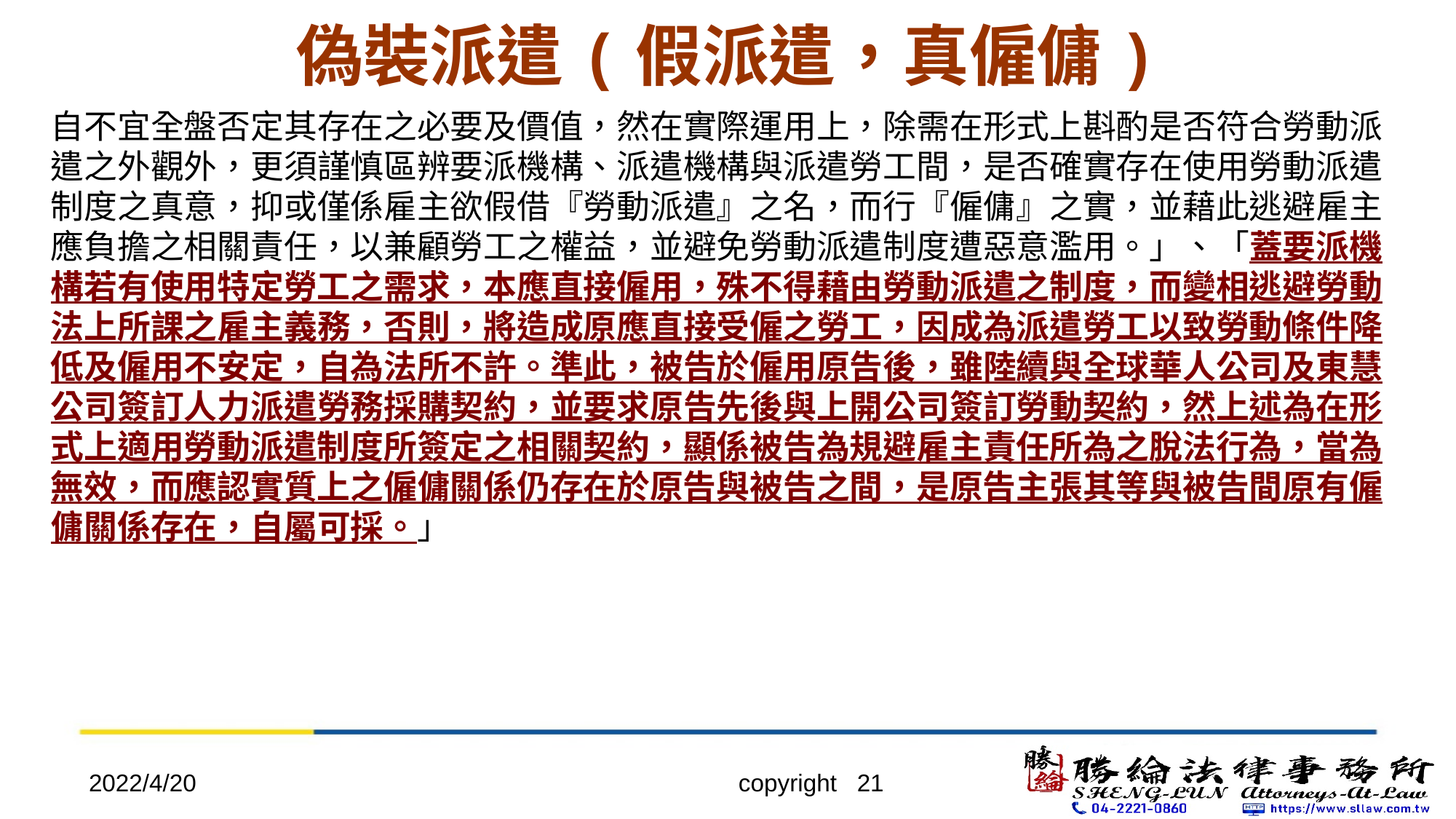

# 偽裝派遣(假派遣，真僱傭)
自不宜全盤否定其存在之必要及價值，然在實際運用上，除需在形式上斟酌是否符合勞動派遣之外觀外，更須謹慎區辨要派機構、派遣機構與派遣勞工間，是否確實存在使用勞動派遣制度之真意，抑或僅係雇主欲假借『勞動派遣』之名，而行『僱傭』之實，並藉此逃避雇主應負擔之相關責任，以兼顧勞工之權益，並避免勞動派遣制度遭惡意濫用。」、「蓋要派機構若有使用特定勞工之需求，本應直接僱用，殊不得藉由勞動派遣之制度，而變相逃避勞動法上所課之雇主義務，否則，將造成原應直接受僱之勞工，因成為派遣勞工以致勞動條件降低及僱用不安定，自為法所不許。準此，被告於僱用原告後，雖陸續與全球華人公司及東慧公司簽訂人力派遣勞務採購契約，並要求原告先後與上開公司簽訂勞動契約，然上述為在形式上適用勞動派遣制度所簽定之相關契約，顯係被告為規避雇主責任所為之脫法行為，當為無效，而應認實質上之僱傭關係仍存在於原告與被告之間，是原告主張其等與被告間原有僱傭關係存在，自屬可採。」

2022/4/20
copyright   21